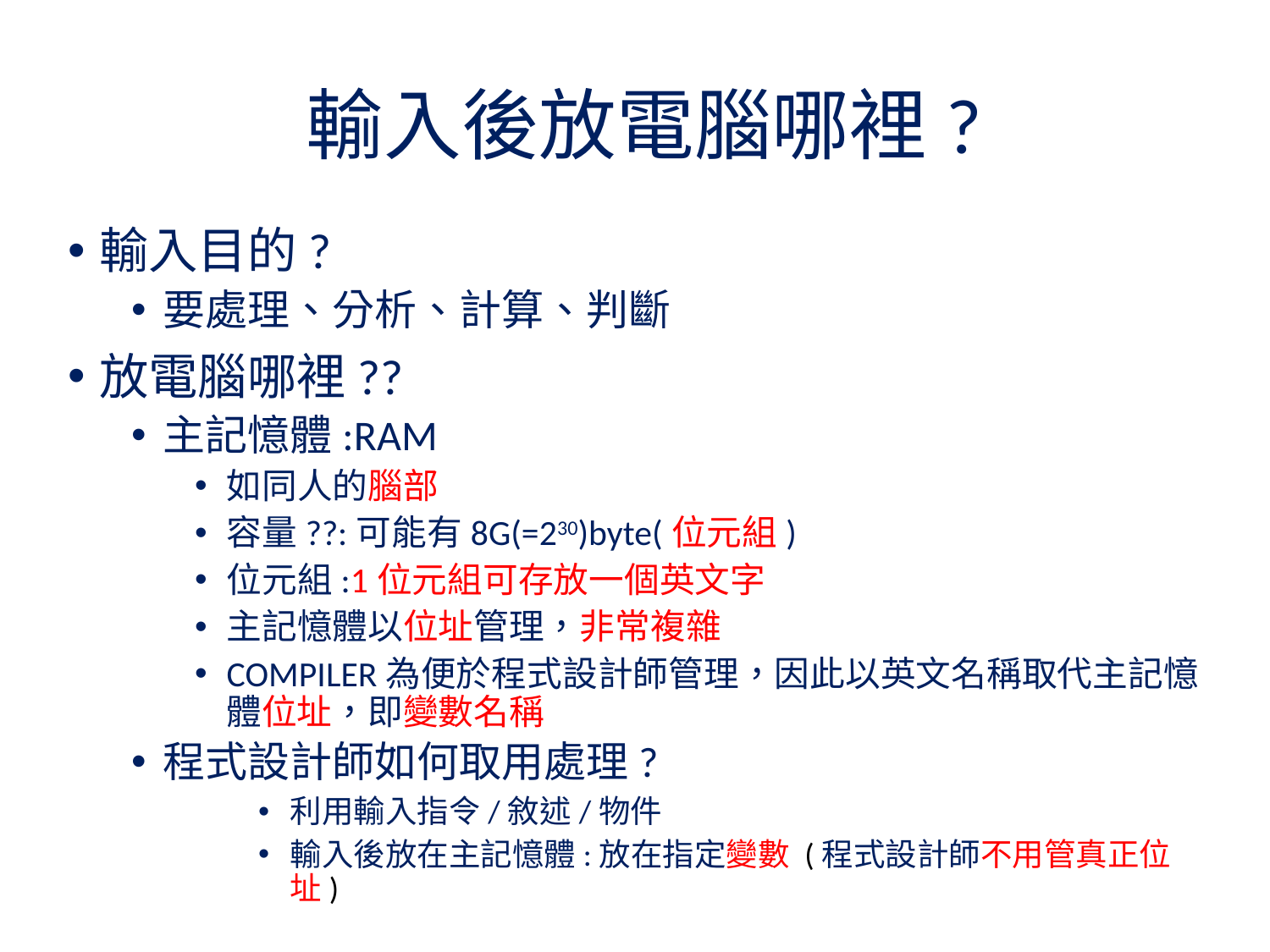

# 輸入後放電腦哪裡?
輸入目的?
要處理、分析、計算、判斷
放電腦哪裡??
主記憶體:RAM
如同人的腦部
容量??:可能有8G(=230)byte(位元組)
位元組:1位元組可存放一個英文字
主記憶體以位址管理，非常複雜
COMPILER為便於程式設計師管理，因此以英文名稱取代主記憶體位址，即變數名稱
程式設計師如何取用處理?
利用輸入指令/敘述/物件
輸入後放在主記憶體:放在指定變數 (程式設計師不用管真正位址)